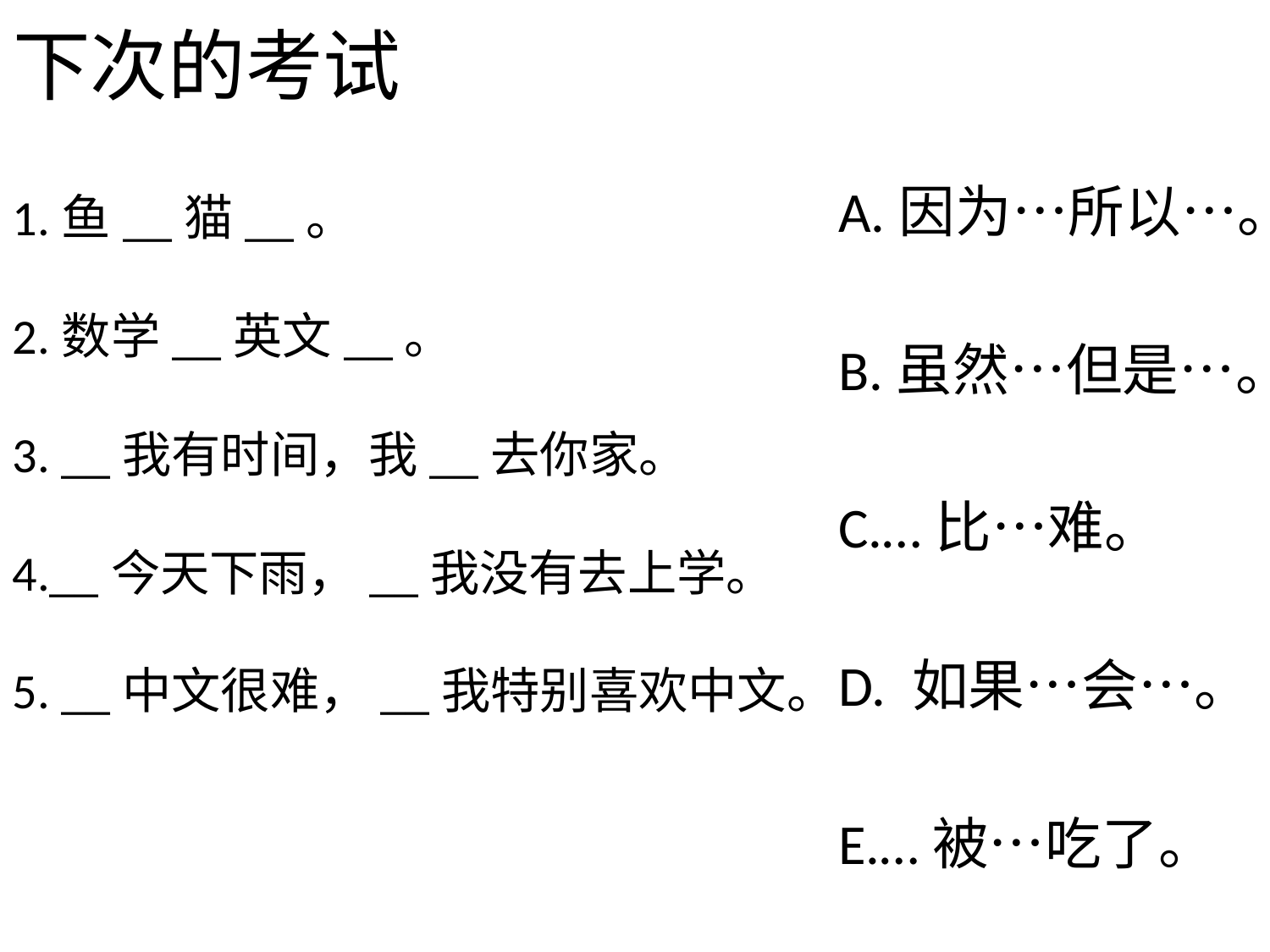

# 下次的考试
A.因为…所以…。

B.虽然…但是…。

C.…比…难。

D. 如果…会…。

E.…被…吃了。

1.鱼__猫__。

2.数学__英文__。

3. __我有时间，我__去你家。

4.__今天下雨，__我没有去上学。

5. __中文很难，__我特别喜欢中文。